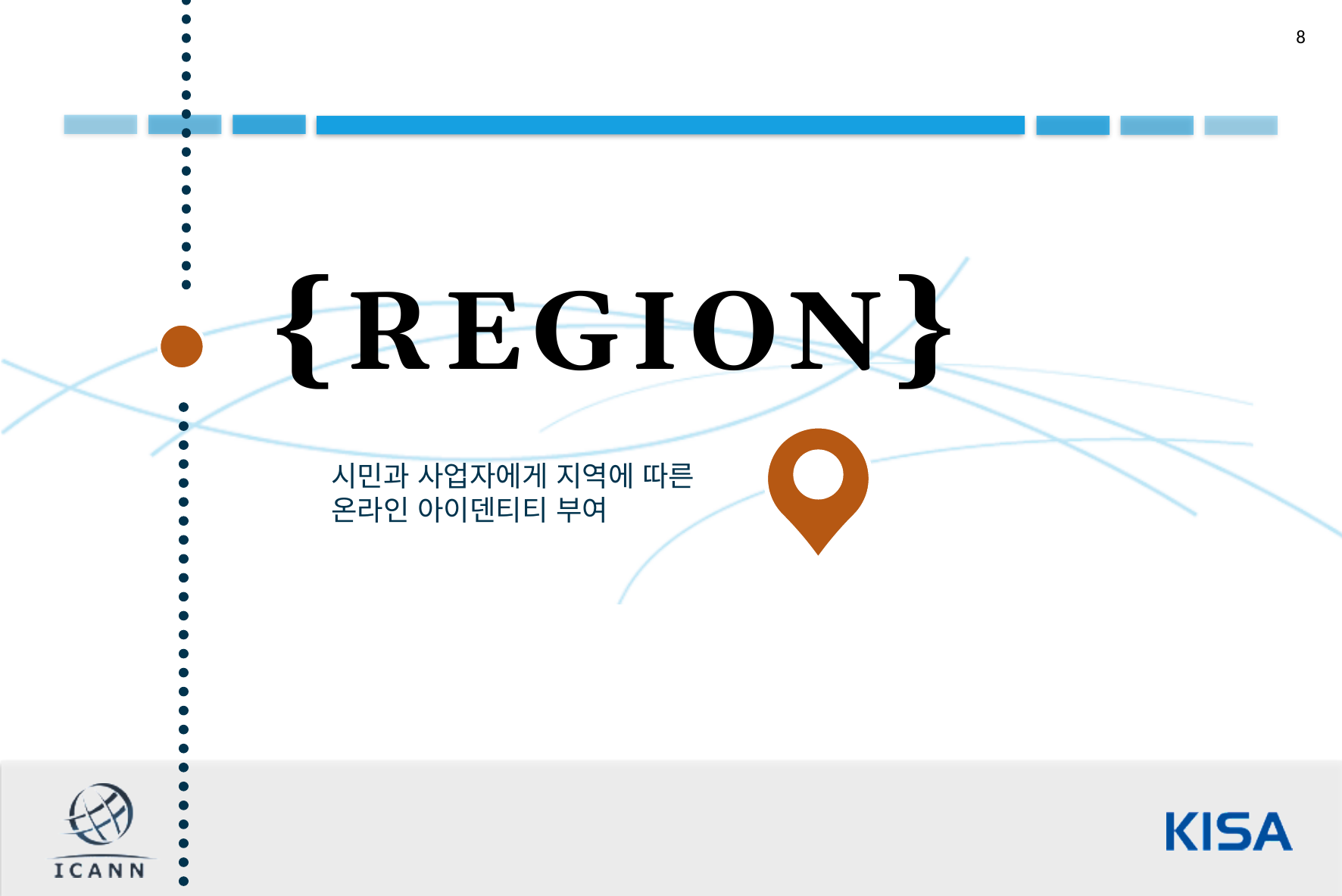

{REGION}

시민과 사업자에게 지역에 따른 온라인 아이덴티티 부여